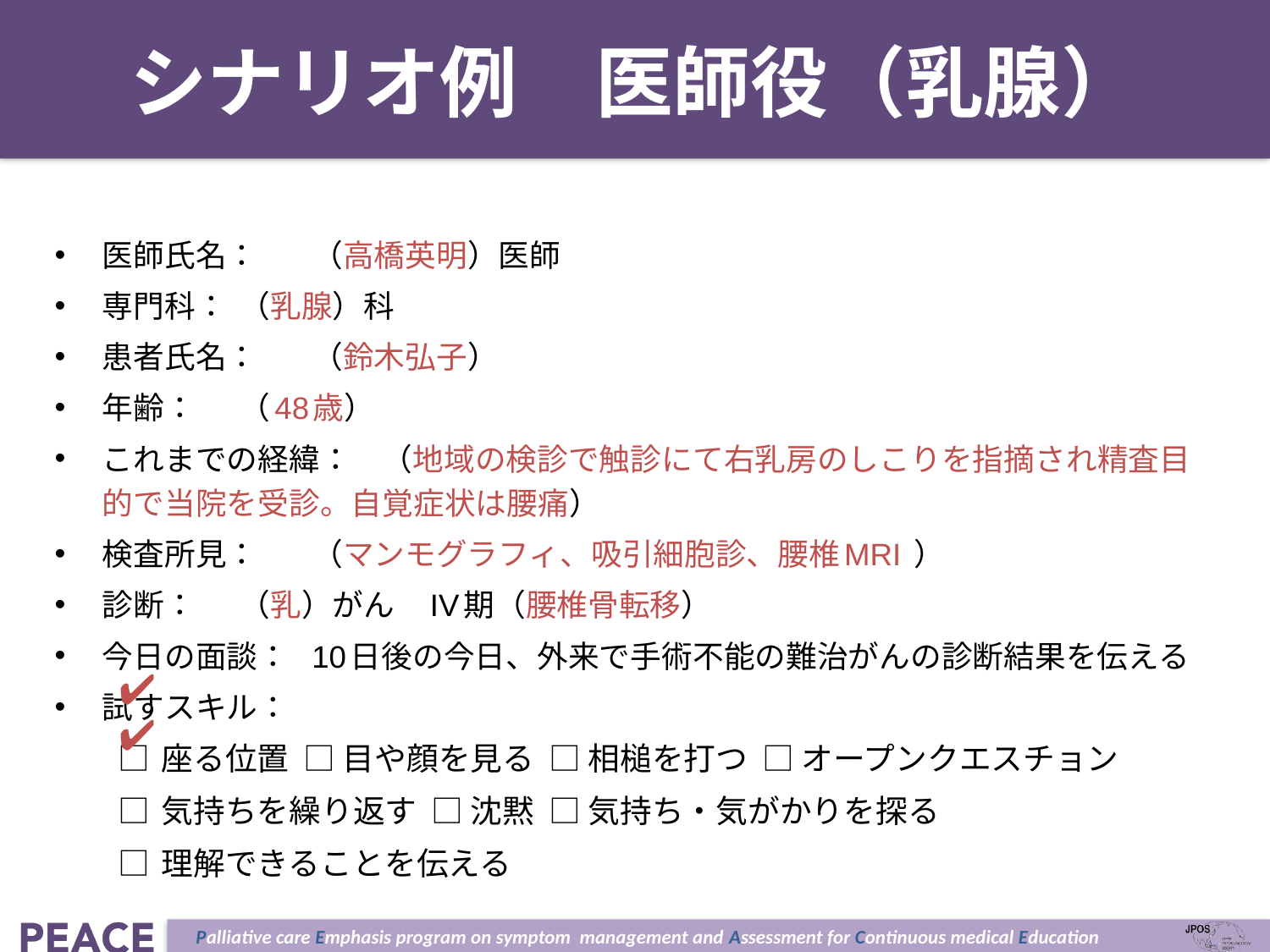

# シナリオ例　医師役（乳腺）
医師氏名：	（高橋英明）医師
専門科：	（乳腺）科
患者氏名：	（鈴木弘子）
年齢：	（48歳）
これまでの経緯：	（地域の検診で触診にて右乳房のしこりを指摘され精査目的で当院を受診。自覚症状は腰痛）
検査所見：	（マンモグラフィ、吸引細胞診、腰椎MRI ）
診断：	（乳）がん　IV期（腰椎骨転移）
今日の面談：	10日後の今日、外来で手術不能の難治がんの診断結果を伝える
試すスキル：
□ 座る位置  □ 目や顔を見る  □ 相槌を打つ  □ オープンクエスチョン
□ 気持ちを繰り返す  □ 沈黙  □ 気持ち・気がかりを探る
□ 理解できることを伝える

✔
✔